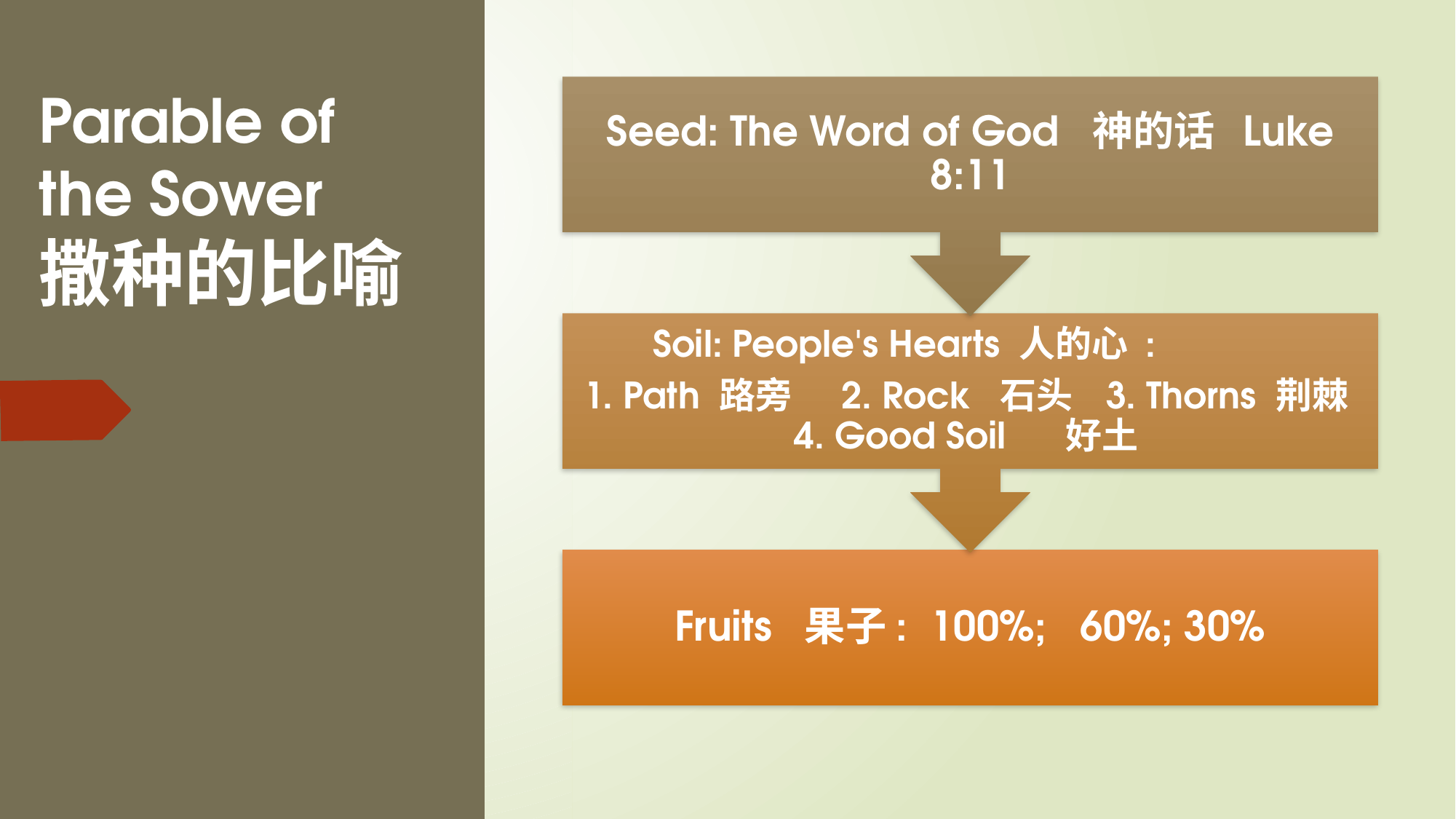

# Parable of the Sower 撒种的比喻
Fruits  果子:  100%;   60%; 30%
Soil: People's Hearts 人的心 :
1. Path 路旁     2. Rock  石头   3. Thorns 荆棘  4. Good Soil     好土
Seed: The Word of God  神的话  Luke 8:11